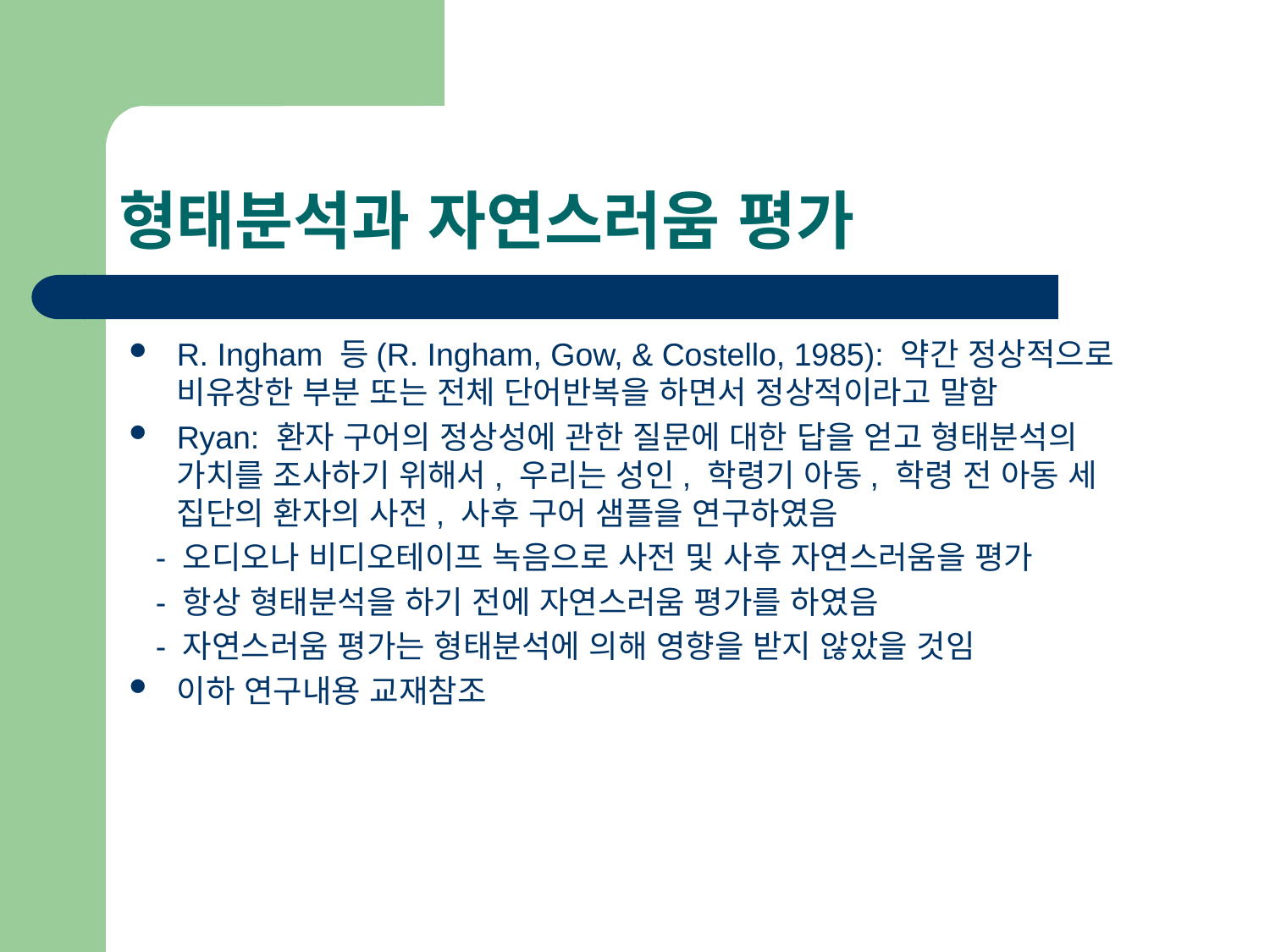

# 형태분석과 자연스러움 평가
R. Ingham 등(R. Ingham, Gow, & Costello, 1985): 약간 정상적으로 비유창한 부분 또는 전체 단어반복을 하면서 정상적이라고 말함
Ryan: 환자 구어의 정상성에 관한 질문에 대한 답을 얻고 형태분석의 가치를 조사하기 위해서, 우리는 성인, 학령기 아동, 학령 전 아동 세 집단의 환자의 사전, 사후 구어 샘플을 연구하였음
   - 오디오나 비디오테이프 녹음으로 사전 및 사후 자연스러움을 평가
   - 항상 형태분석을 하기 전에 자연스러움 평가를 하였음
   - 자연스러움 평가는 형태분석에 의해 영향을 받지 않았을 것임
이하 연구내용 교재참조